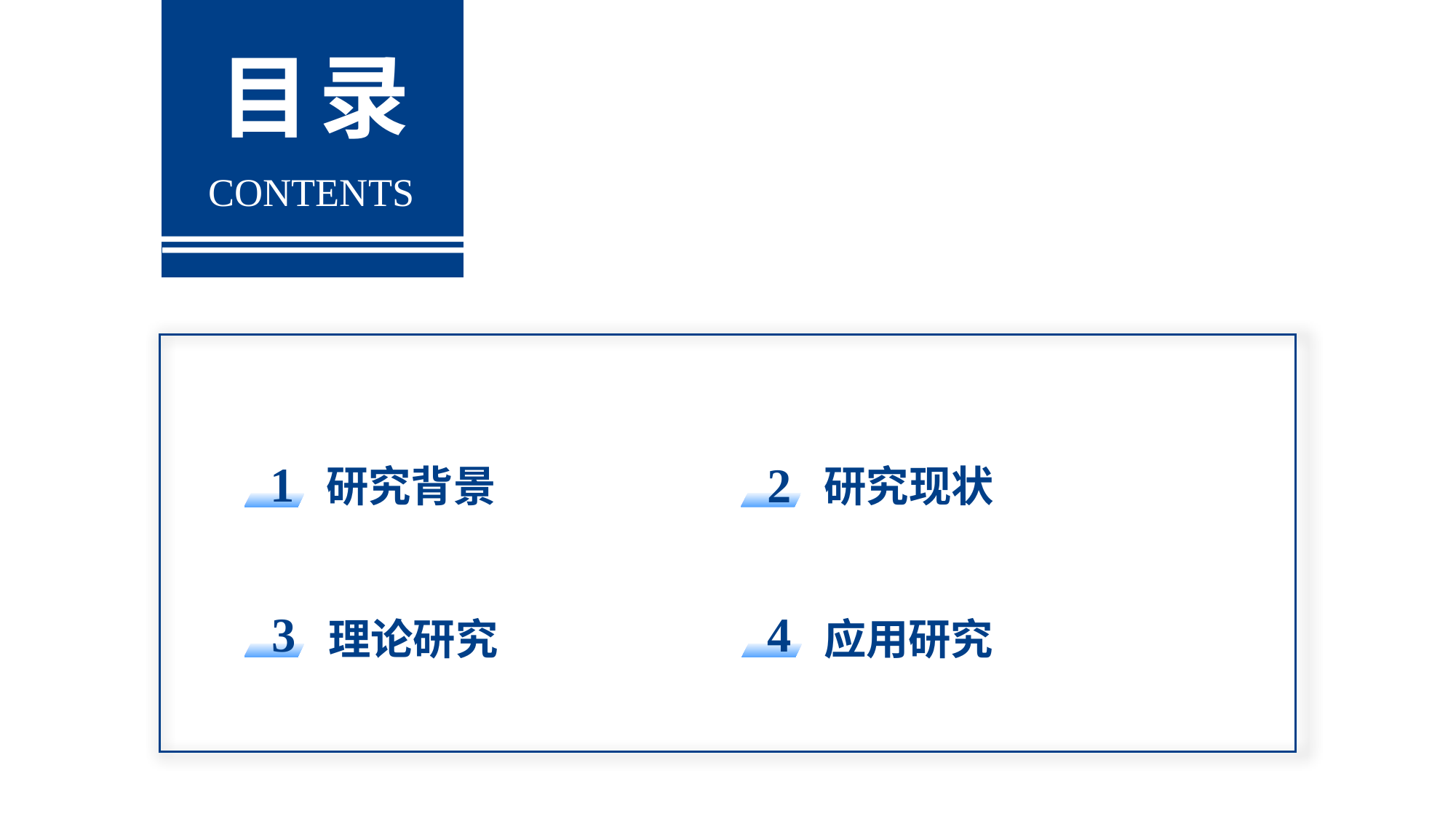

目录
CONTENTS

1
2
研究背景
研究现状

3
4
理论研究
应用研究